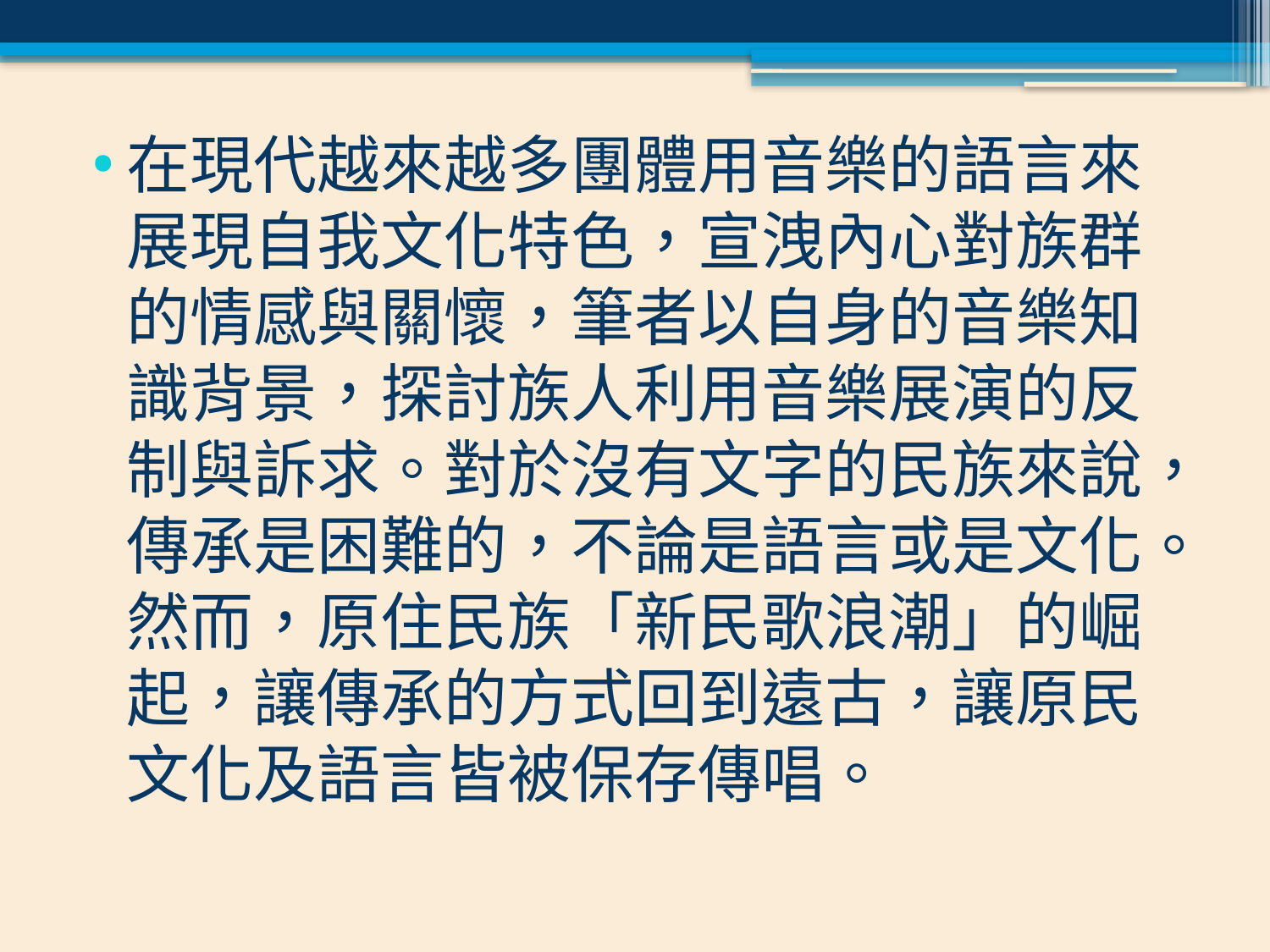

在現代越來越多團體用音樂的語言來展現自我文化特色，宣洩內心對族群的情感與關懷，筆者以自身的音樂知識背景，探討族人利用音樂展演的反制與訴求。對於沒有文字的民族來說，傳承是困難的，不論是語言或是文化。然而，原住民族「新民歌浪潮」的崛起，讓傳承的方式回到遠古，讓原民文化及語言皆被保存傳唱。